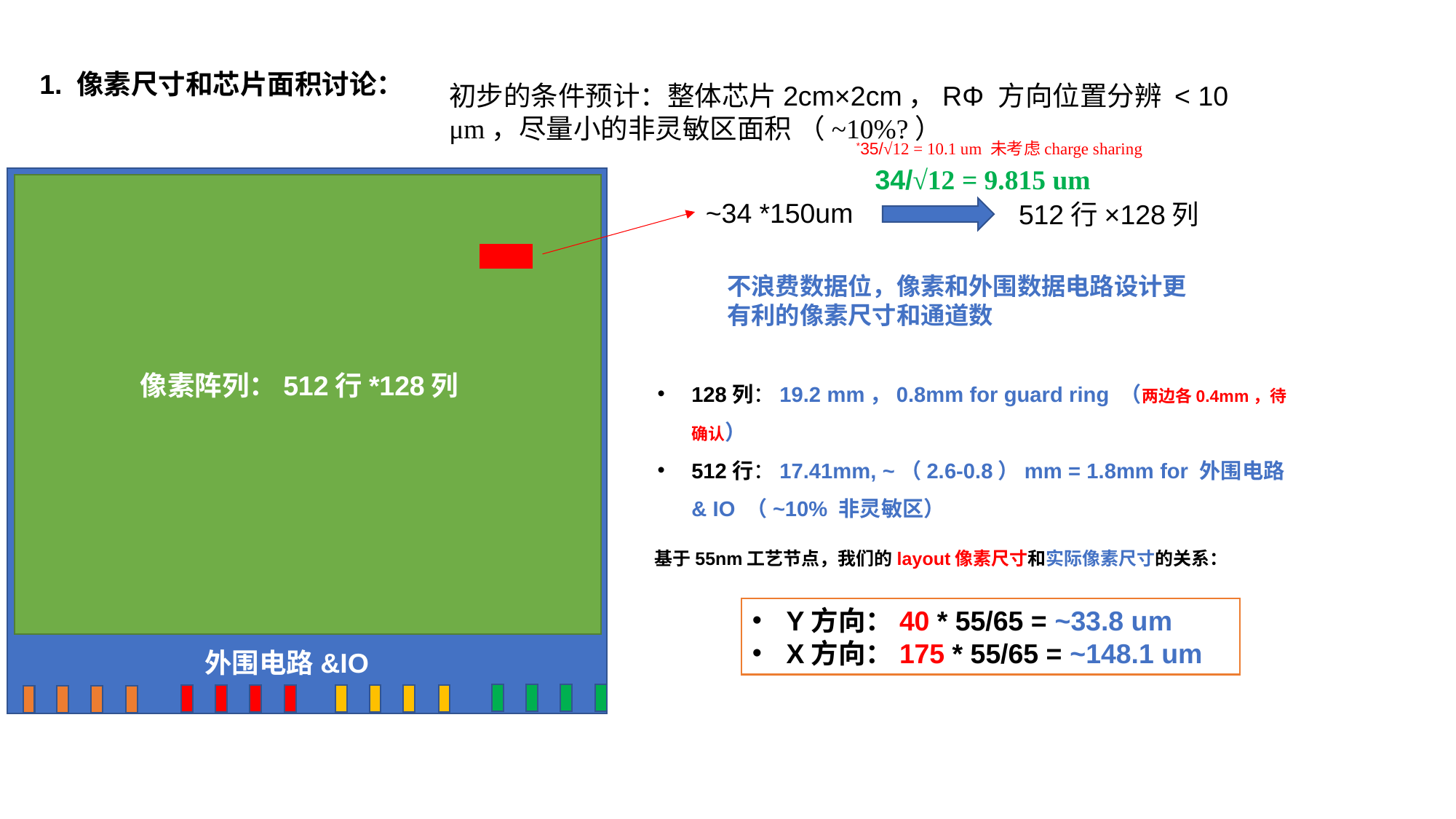

1. 像素尺寸和芯片面积讨论：
初步的条件预计：整体芯片2cm×2cm，RΦ 方向位置分辨 < 10 μm，尽量小的非灵敏区面积 （~10%?）
*35/√12 = 10.1 um 未考虑charge sharing
34/√12 = 9.815 um

像素阵列：512行*128列
外围电路&IO

~34 *150um
512行×128列

不浪费数据位，像素和外围数据电路设计更有利的像素尺寸和通道数
128列：19.2 mm，0.8mm for guard ring （两边各0.4mm，待确认）
512行：17.41mm, ~（2.6-0.8）mm = 1.8mm for 外围电路 & IO （~10% 非灵敏区）
基于55nm工艺节点，我们的layout像素尺寸和实际像素尺寸的关系：
Y方向：40 * 55/65 = ~33.8 um
X方向：175 * 55/65 = ~148.1 um